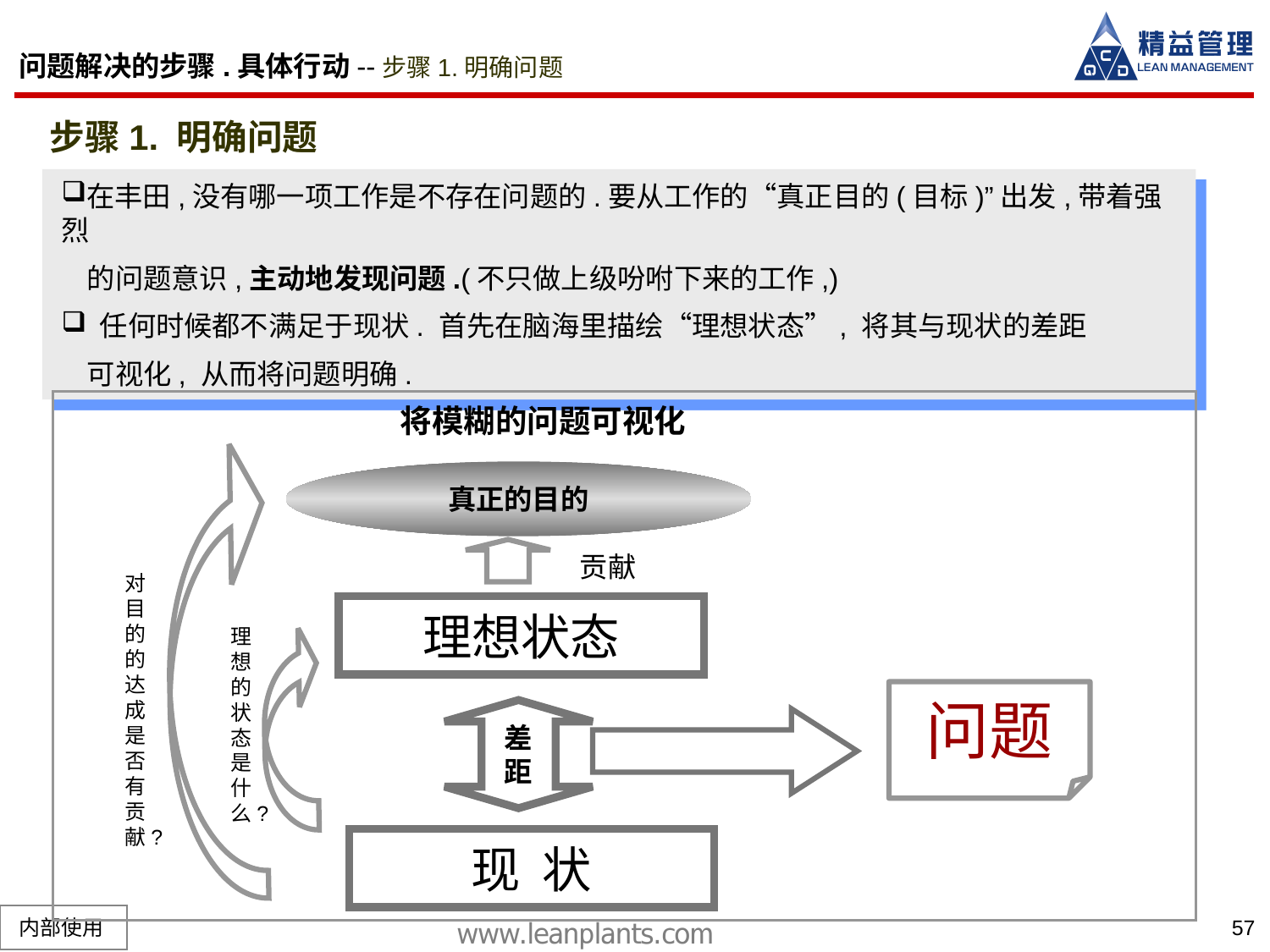

问题解决的步骤.具体行动--步骤1.明确问题

步骤1. 明确问题
在丰田,没有哪一项工作是不存在问题的.要从工作的“真正目的(目标)”出发,带着强烈
   的问题意识,主动地发现问题.(不只做上级吩咐下来的工作,)
 任何时候都不满足于现状. 首先在脑海里描绘“理想状态”, 将其与现状的差距
   可视化, 从而将问题明确.

将模糊的问题可视化
真正的目的

贡献
对目的的达成是否有贡献?
理想状态
理想的状态是什么?

问题
差距

现  状
内部使用